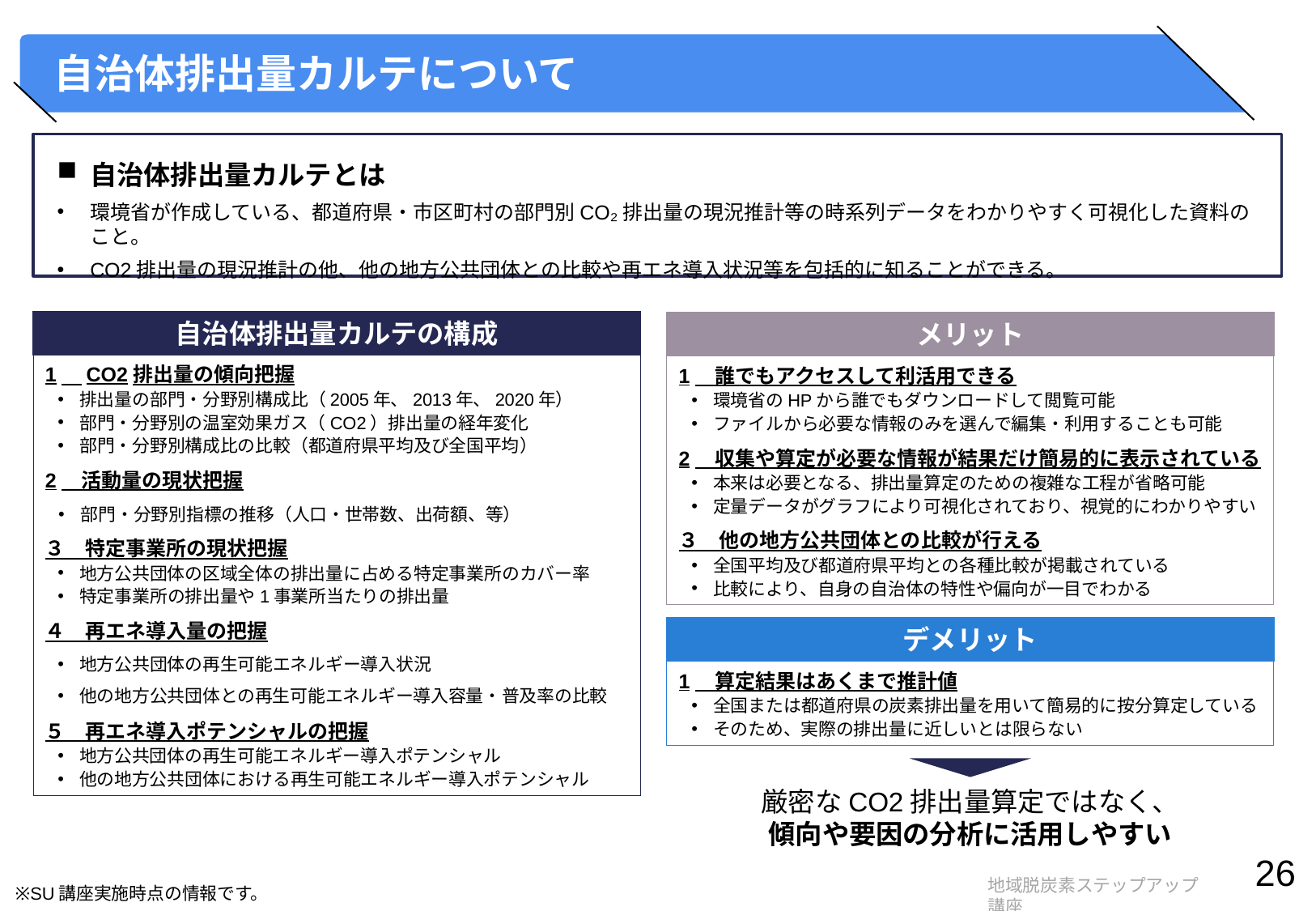

# 自治体排出量カルテについて
自治体排出量カルテとは
環境省が作成している、都道府県・市区町村の部門別CO₂排出量の現況推計等の時系列データをわかりやすく可視化した資料のこと。
CO2排出量の現況推計の他、他の地方公共団体との比較や再エネ導入状況等を包括的に知ることができる。
自治体排出量カルテの構成
1　CO2排出量の傾向把握
排出量の部門・分野別構成比（2005年、2013年、2020年）
部門・分野別の温室効果ガス（CO2）排出量の経年変化
部門・分野別構成比の比較（都道府県平均及び全国平均）
2　活動量の現状把握
部門・分野別指標の推移（人口・世帯数、出荷額、等）
３　特定事業所の現状把握
地方公共団体の区域全体の排出量に占める特定事業所のカバー率
特定事業所の排出量や1事業所当たりの排出量
４　再エネ導入量の把握
地方公共団体の再生可能エネルギー導入状況
他の地方公共団体との再生可能エネルギー導入容量・普及率の比較
５　再エネ導入ポテンシャルの把握
地方公共団体の再生可能エネルギー導入ポテンシャル
他の地方公共団体における再生可能エネルギー導入ポテンシャル
メリット
1　誰でもアクセスして利活用できる
環境省のHPから誰でもダウンロードして閲覧可能
ファイルから必要な情報のみを選んで編集・利用することも可能
2　収集や算定が必要な情報が結果だけ簡易的に表示されている
本来は必要となる、排出量算定のための複雑な工程が省略可能
定量データがグラフにより可視化されており、視覚的にわかりやすい
３　他の地方公共団体との比較が行える
全国平均及び都道府県平均との各種比較が掲載されている
比較により、自身の自治体の特性や偏向が一目でわかる
デメリット
1　算定結果はあくまで推計値
全国または都道府県の炭素排出量を用いて簡易的に按分算定している
そのため、実際の排出量に近しいとは限らない

厳密なCO2排出量算定ではなく、
傾向や要因の分析に活用しやすい
※SU講座実施時点の情報です。